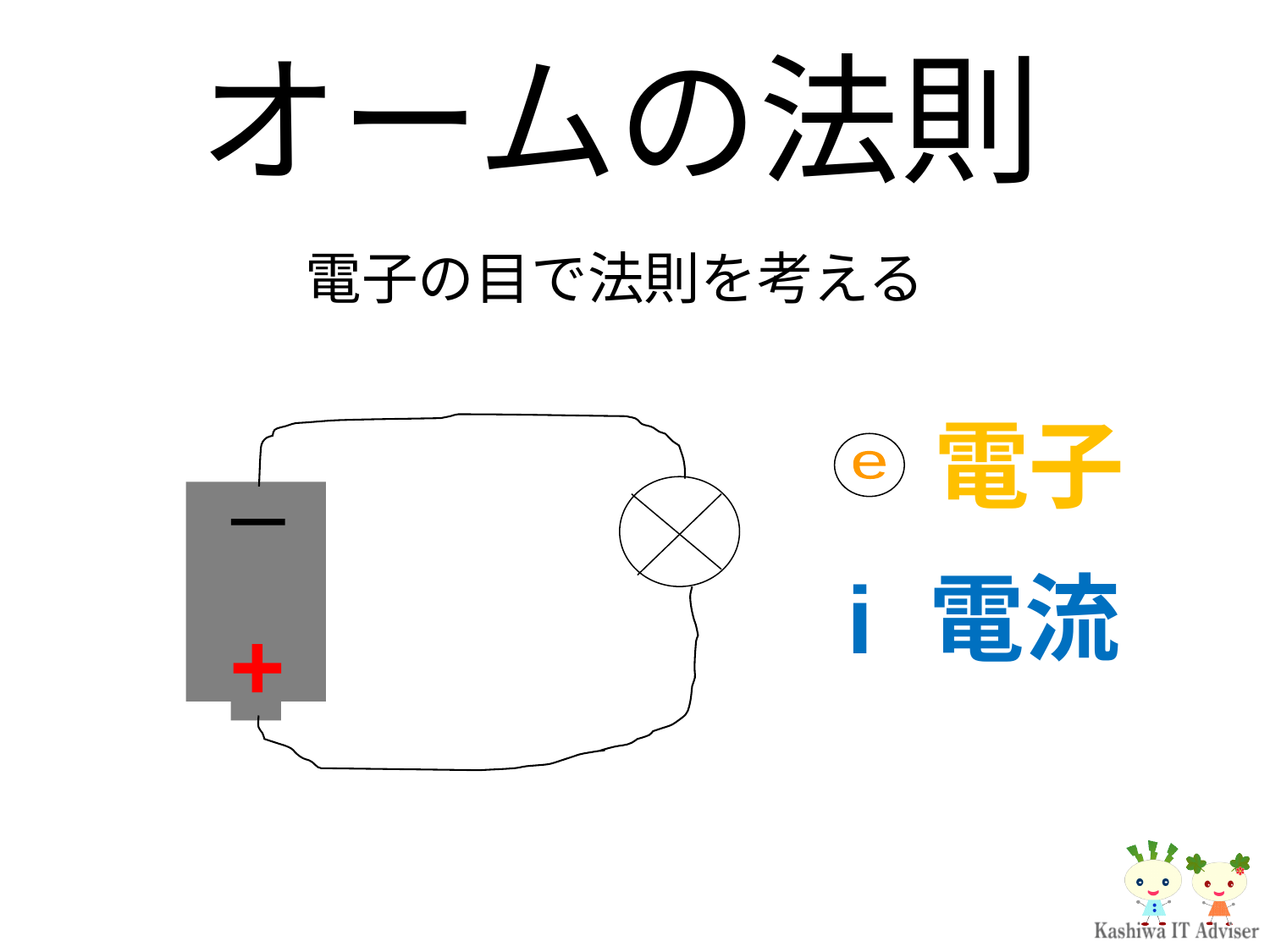

オームの法則
電子の目で法則を考える
電子

+

e
i
電流